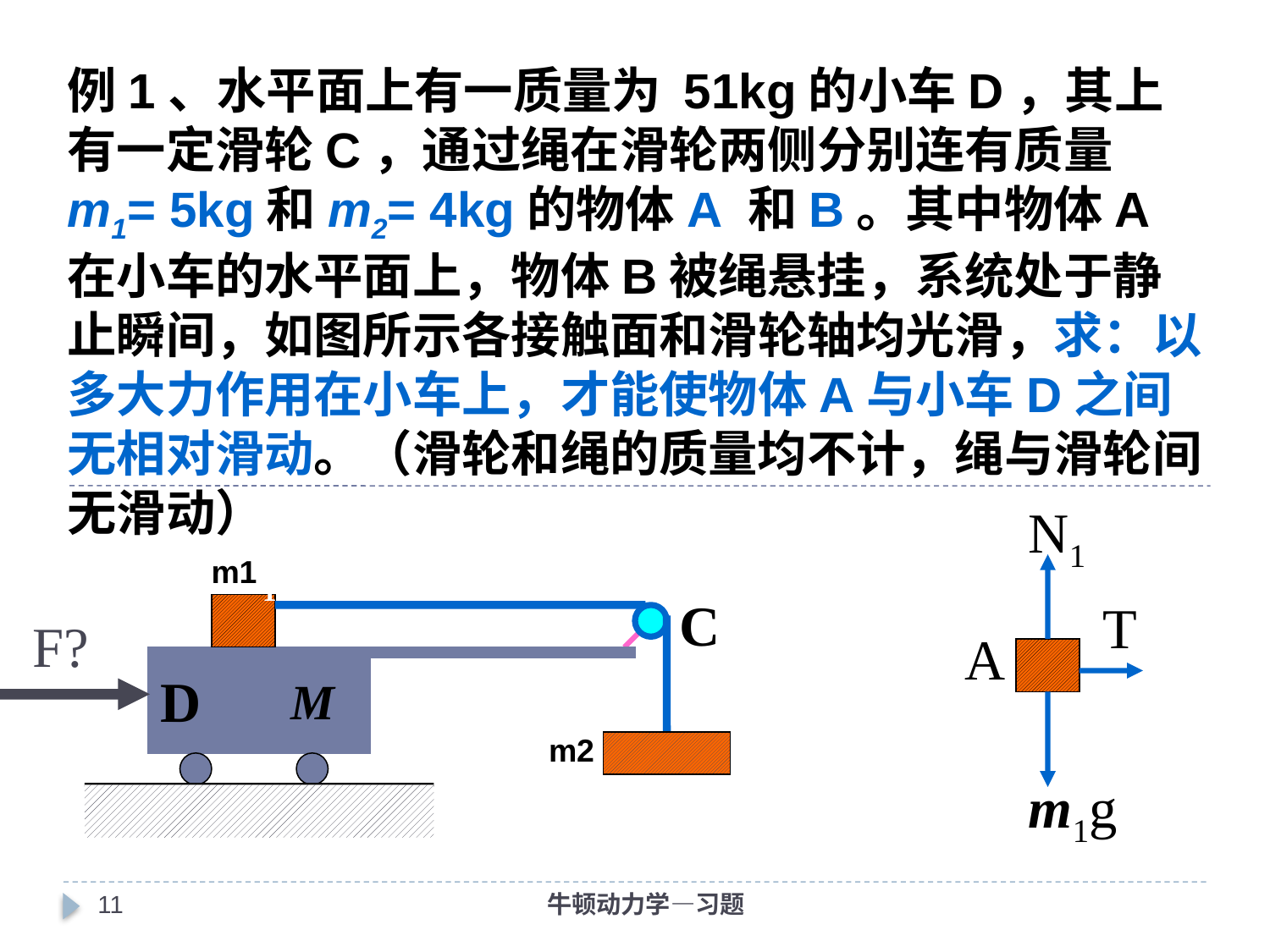

例1、水平面上有一质量为 51kg的小车D，其上有一定滑轮C，通过绳在滑轮两侧分别连有质量m1= 5kg和m2= 4kg的物体A 和B。其中物体A在小车的水平面上，物体B被绳悬挂，系统处于静止瞬间，如图所示各接触面和滑轮轴均光滑，求：以多大力作用在小车上，才能使物体A与小车D之间无相对滑动。（滑轮和绳的质量均不计，绳与滑轮间无滑动）
N1

T
A

m1g
m1
m1
A
C

F?

D

M

B
m2

m2

11
牛顿动力学—习题